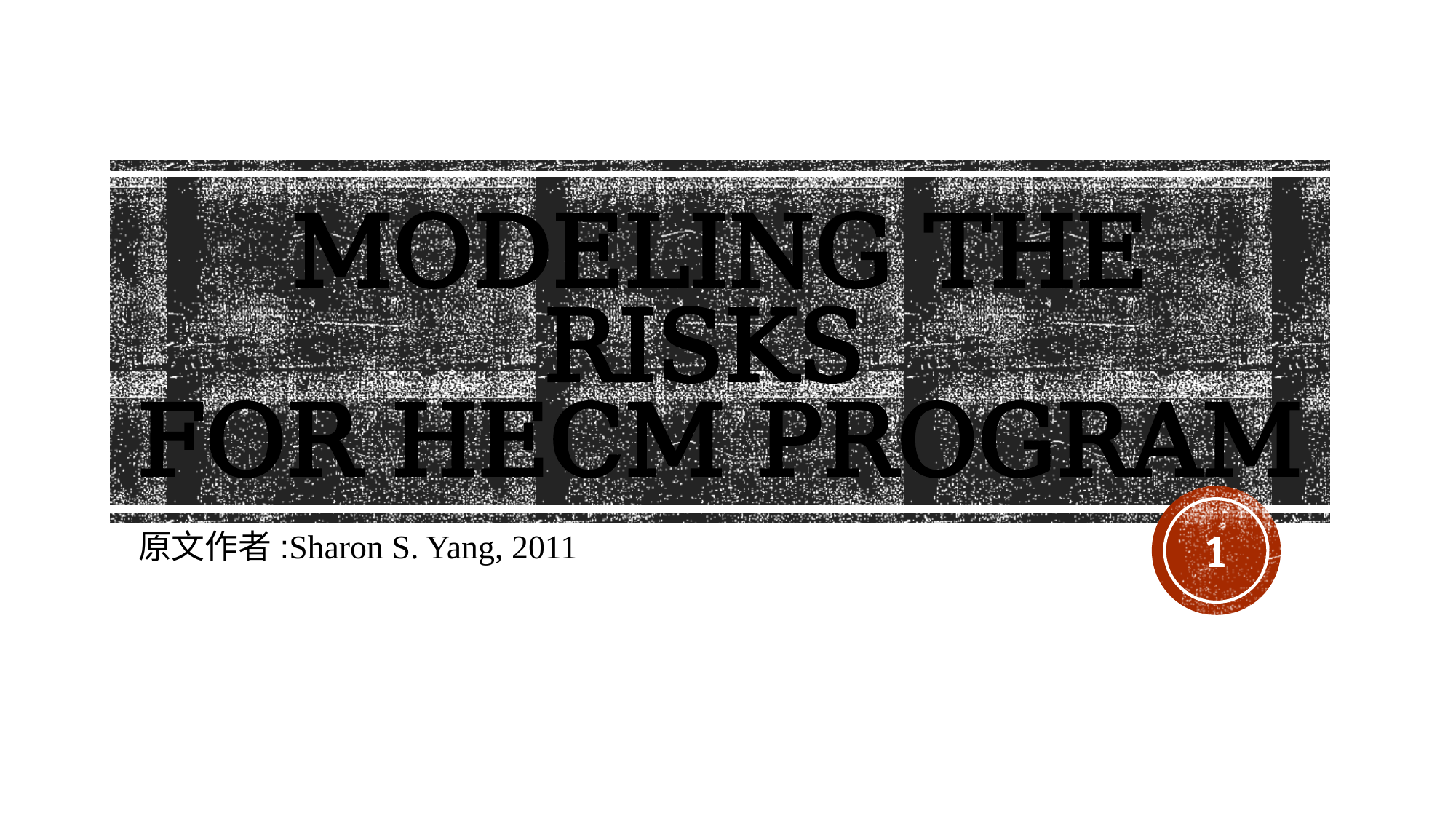

# Modeling the Risks for HECM Program
1
原文作者:Sharon S. Yang, 2011